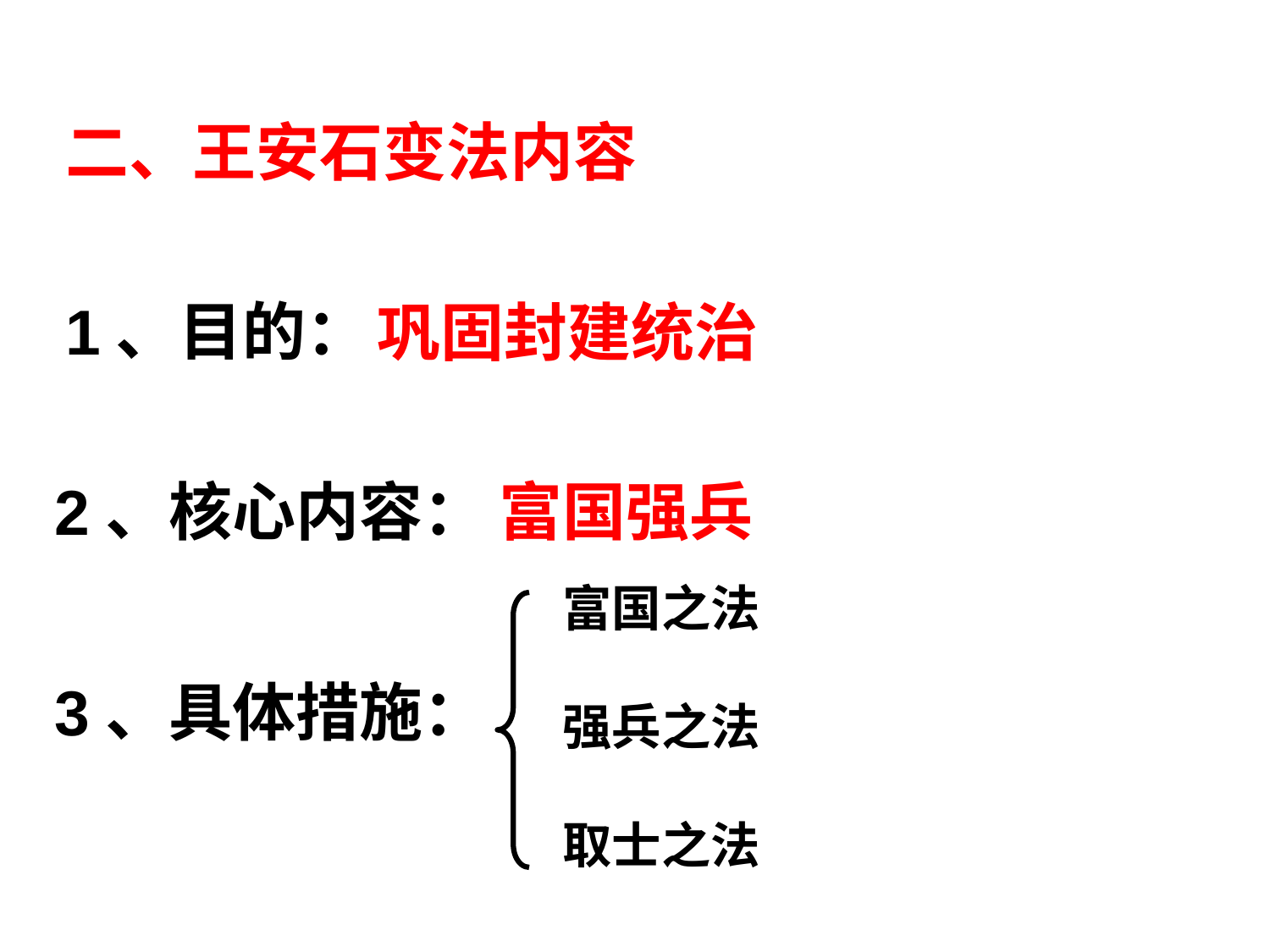

二、王安石变法内容
1、目的：
巩固封建统治
2、核心内容：
富国强兵
富国之法

强兵之法

取士之法

3、具体措施：